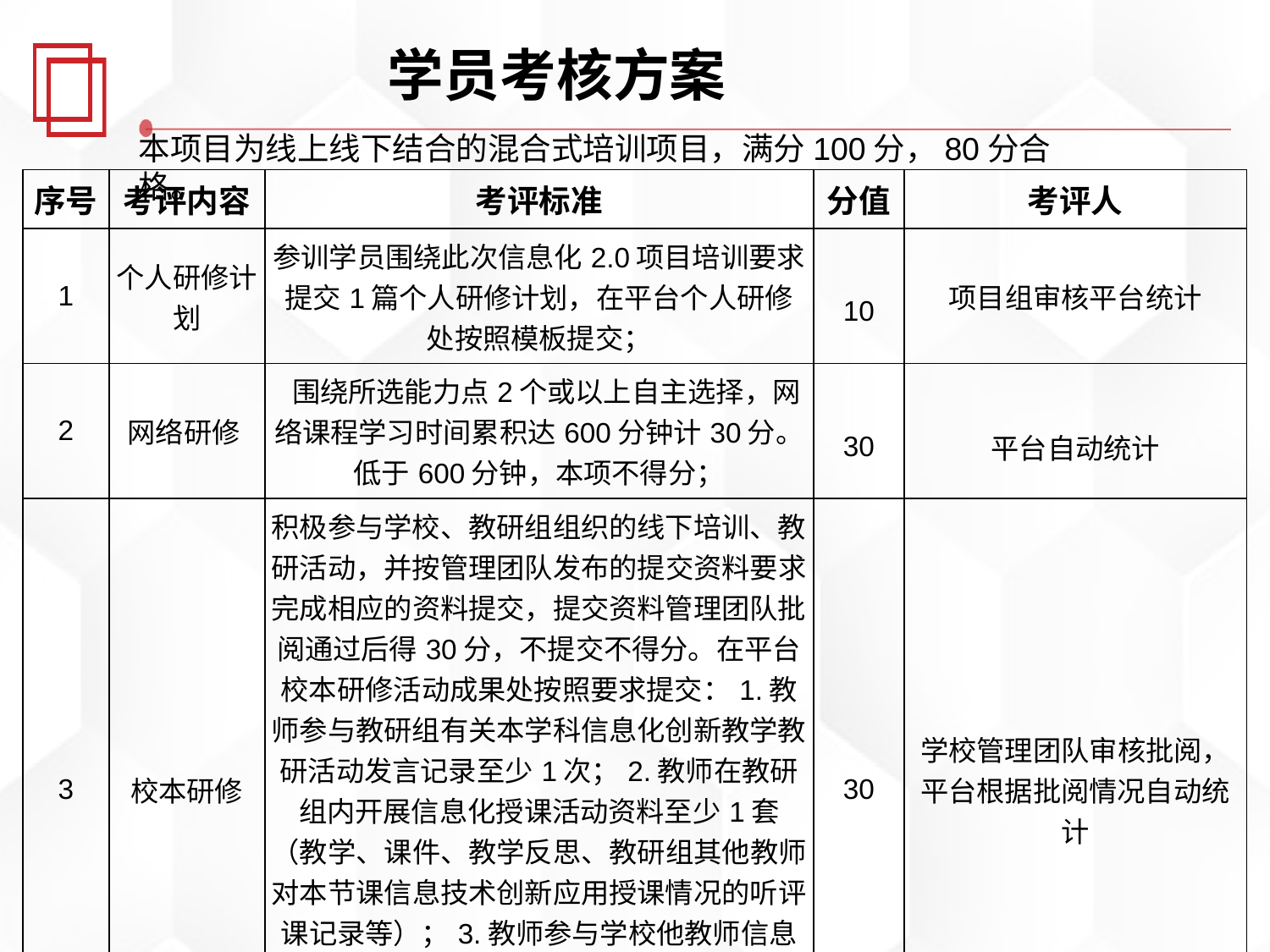

学员考核方案
本项目为线上线下结合的混合式培训项目，满分100分，80分合格。
| 序号 | 考评内容 | 考评标准 | 分值 | 考评人 |
| --- | --- | --- | --- | --- |
| 1 | 个人研修计划 | 参训学员围绕此次信息化2.0项目培训要求提交1篇个人研修计划，在平台个人研修处按照模板提交； | 10 | 项目组审核平台统计 |
| 2 | 网络研修 | 围绕所选能力点2个或以上自主选择，网络课程学习时间累积达600分钟计30分。低于600分钟，本项不得分； | 30 | 平台自动统计 |
| 3 | 校本研修 | 积极参与学校、教研组组织的线下培训、教研活动，并按管理团队发布的提交资料要求完成相应的资料提交，提交资料管理团队批阅通过后得30分，不提交不得分。在平台校本研修活动成果处按照要求提交：1.教师参与教研组有关本学科信息化创新教学教研活动发言记录至少1次；2.教师在教研组内开展信息化授课活动资料至少1套（教学、课件、教学反思、教研组其他教师对本节课信息技术创新应用授课情况的听评课记录等）；3.教师参与学校他教师信息化教学的听评课记录至少3篇；4.教师个人提升工程2.0研修总结；5.个人研修过程中的特色创新活动资料（加分项）。 | 30 | 学校管理团队审核批阅，平台根据批阅情况自动统计 |